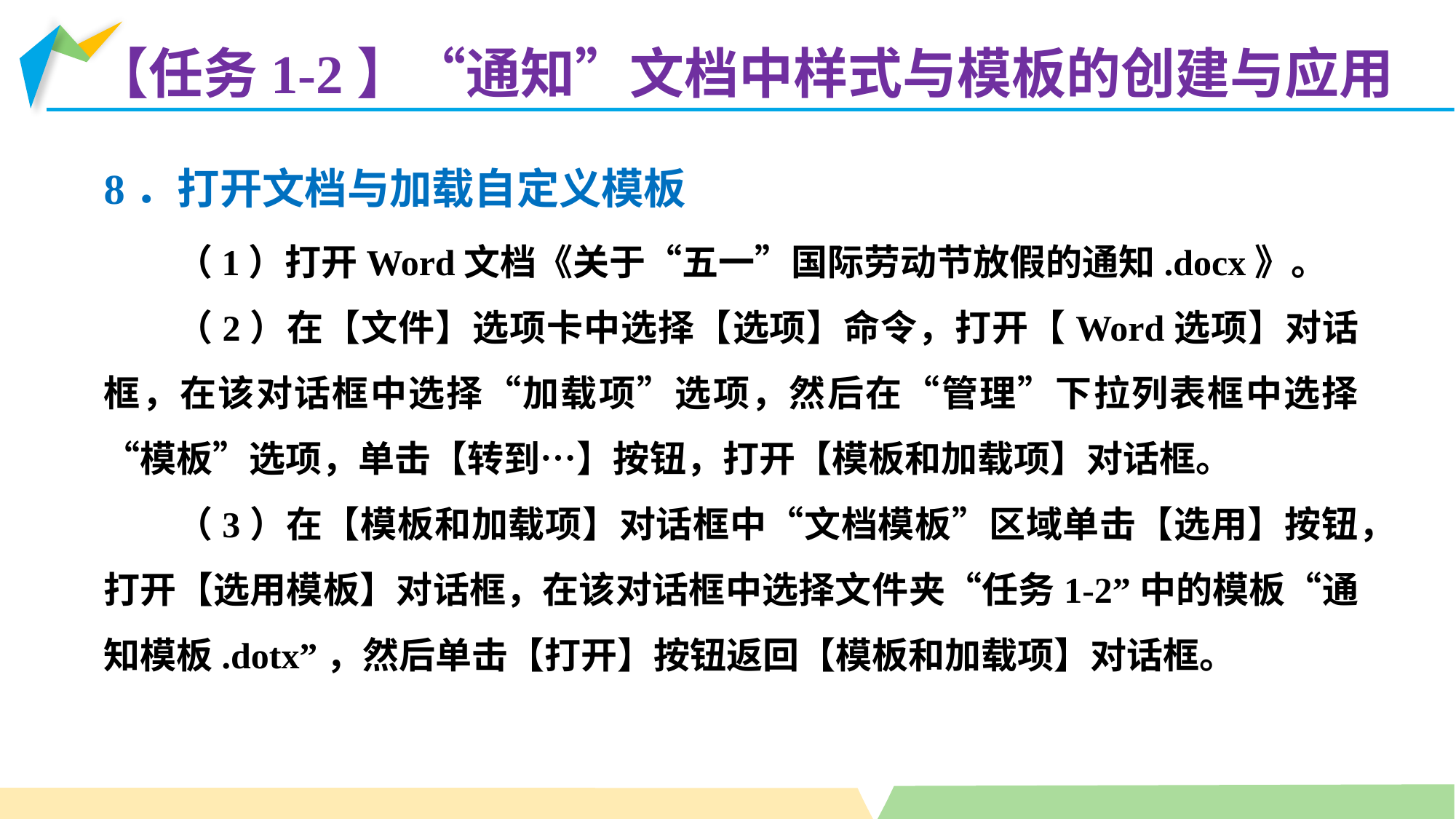

【任务1-2】“通知”文档中样式与模板的创建与应用
8．打开文档与加载自定义模板
（1）打开Word文档《关于“五一”国际劳动节放假的通知.docx》。
（2）在【文件】选项卡中选择【选项】命令，打开【Word选项】对话框，在该对话框中选择“加载项”选项，然后在“管理”下拉列表框中选择“模板”选项，单击【转到…】按钮，打开【模板和加载项】对话框。
（3）在【模板和加载项】对话框中“文档模板”区域单击【选用】按钮，打开【选用模板】对话框，在该对话框中选择文件夹“任务1-2”中的模板“通知模板.dotx”，然后单击【打开】按钮返回【模板和加载项】对话框。